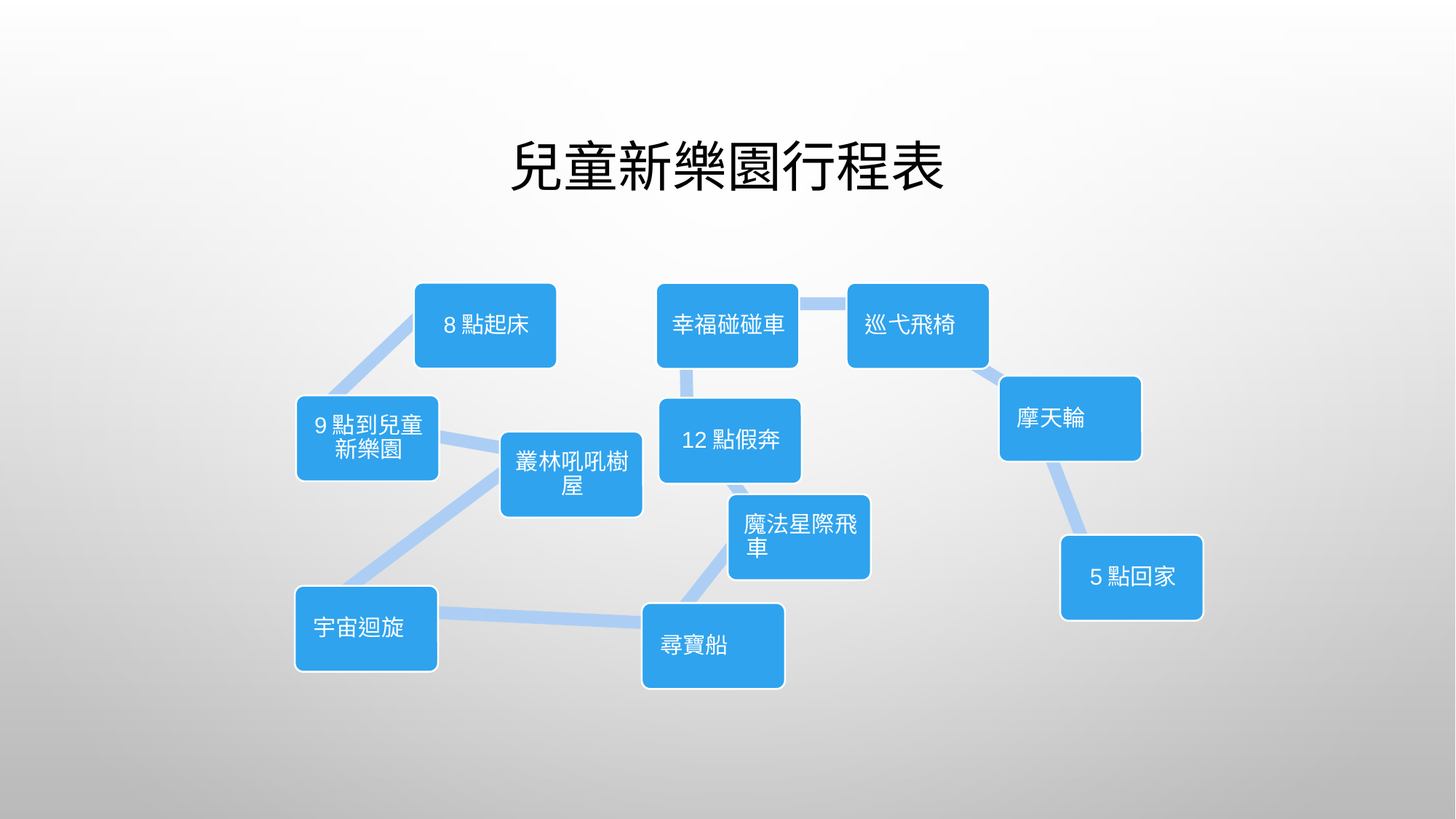

# 兒童新樂園行程表
8點起床
9點到兒童新樂園
叢林吼吼樹屋
宇宙迴旋
尋寶船
魔法星際飛車
12點假奔
幸福碰碰車
巡弋飛椅
摩天輪
5點回家